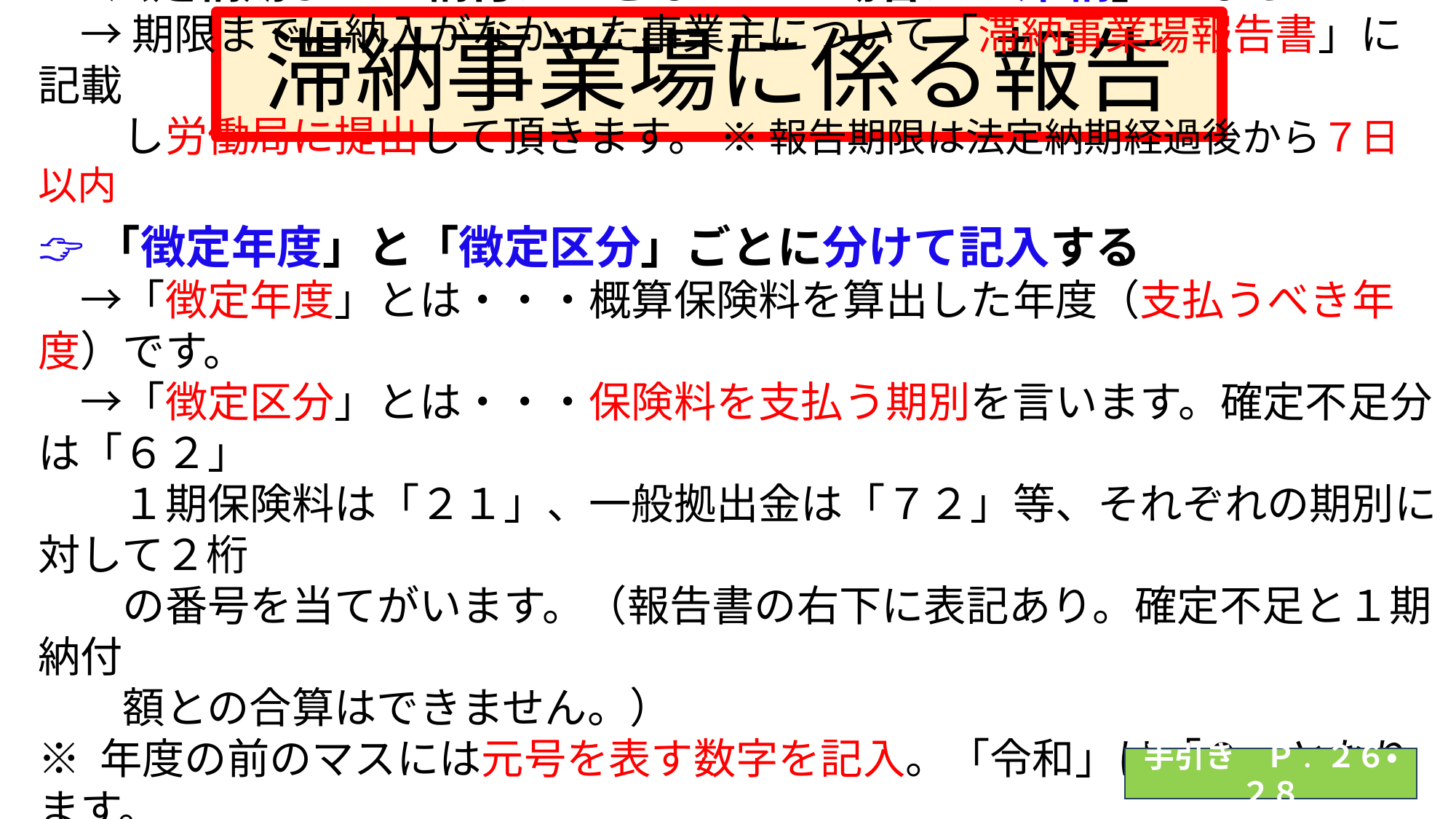

# 滞納事業場に係る報告
👉 法定納期までに納付ができなかった場合は「滞 納」となる
　→ 期限までに納入がなかった事業主について「滞納事業場報告書」に記載
　　し労働局に提出して頂きます。 ※ 報告期限は法定納期経過後から７日以内

👉「徴定年度」と「徴定区分」ごとに分けて記入する
　→「徴定年度」とは・・・概算保険料を算出した年度（支払うべき年度）です。
　→「徴定区分」とは・・・保険料を支払う期別を言います。確定不足分は「６２」、
　　１期保険料は「２１」、一般拠出金は「７２」等、それぞれの期別に対して２桁
　　の番号を当てがいます。（報告書の右下に表記あり。確定不足と１期納付
　　額との合算はできません。）
※ 年度の前のマスには元号を表す数字を記入。「令和」は「９」となります。
　→ 例：令和６年度１期分→徴定年度「９－６」、徴定区分「２１」となります。
手引き　Ｐ. ２６・２８